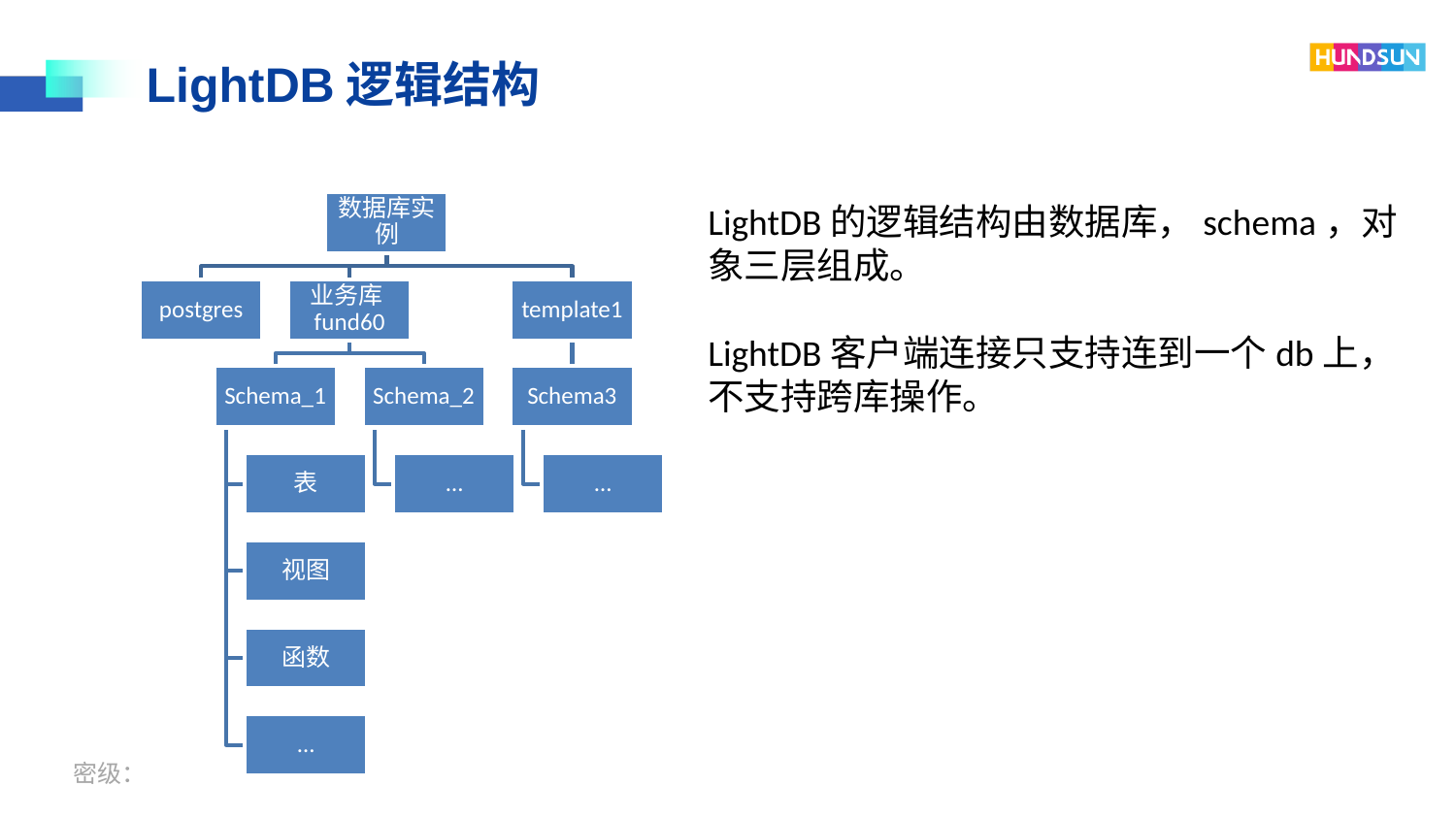

LightDB逻辑结构
数据库实例
postgres
业务库fund60
Schema_1
表
视图
函数
…
Schema_2
…
template1
Schema3
…
LightDB的逻辑结构由数据库，schema，对象三层组成。

LightDB客户端连接只支持连到一个db上，不支持跨库操作。